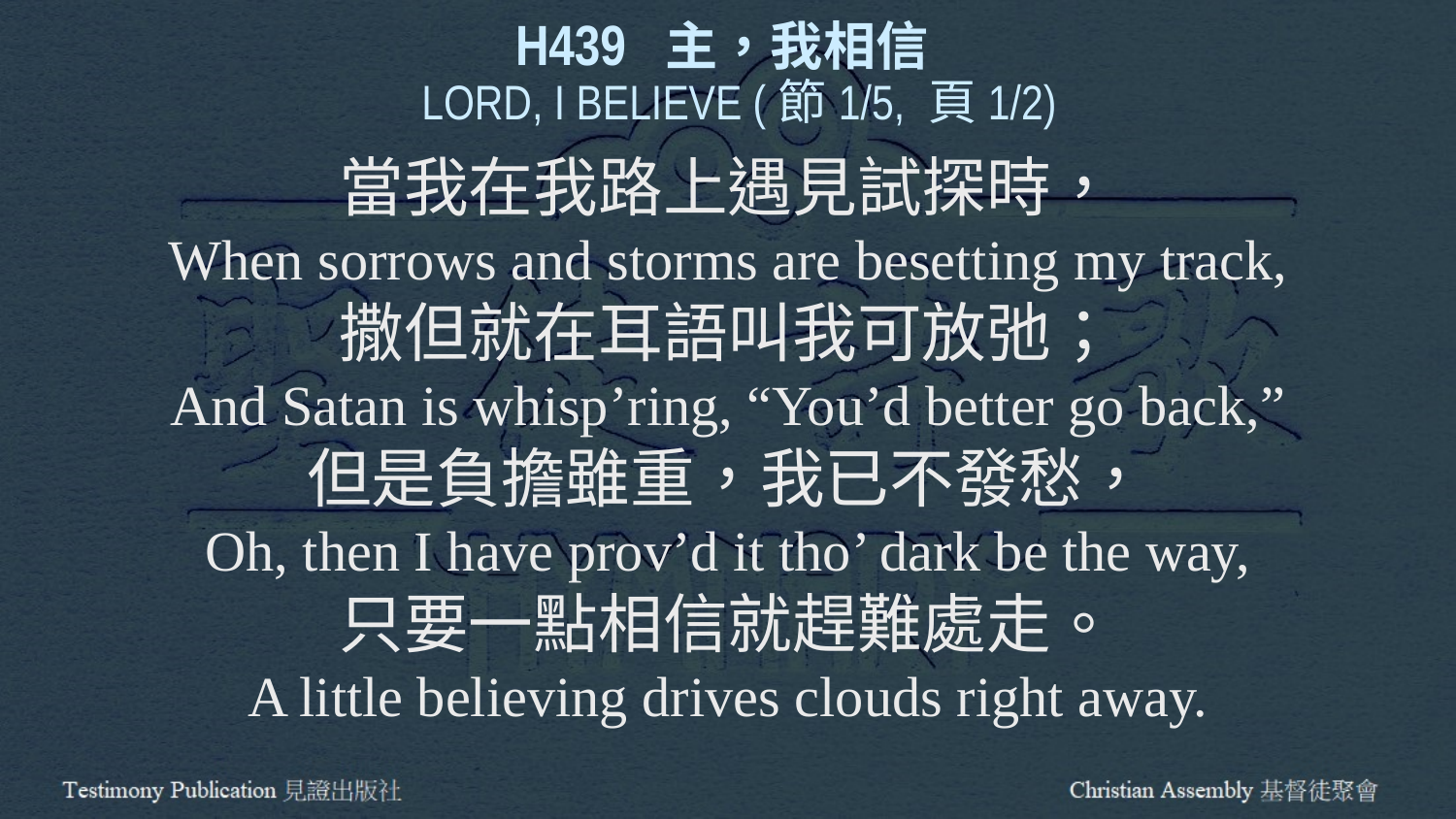

H439  主，我相信
 LORD, I BELIEVE (節1/5, 頁1/2)
當我在我路上遇見試探時，
When sorrows and storms are besetting my track,
撒但就在耳語叫我可放弛；
And Satan is whisp’ring, “You’d better go back,”
但是負擔雖重，我已不發愁，
Oh, then I have prov’d it tho’ dark be the way,
只要一點相信就趕難處走。
A little believing drives clouds right away.